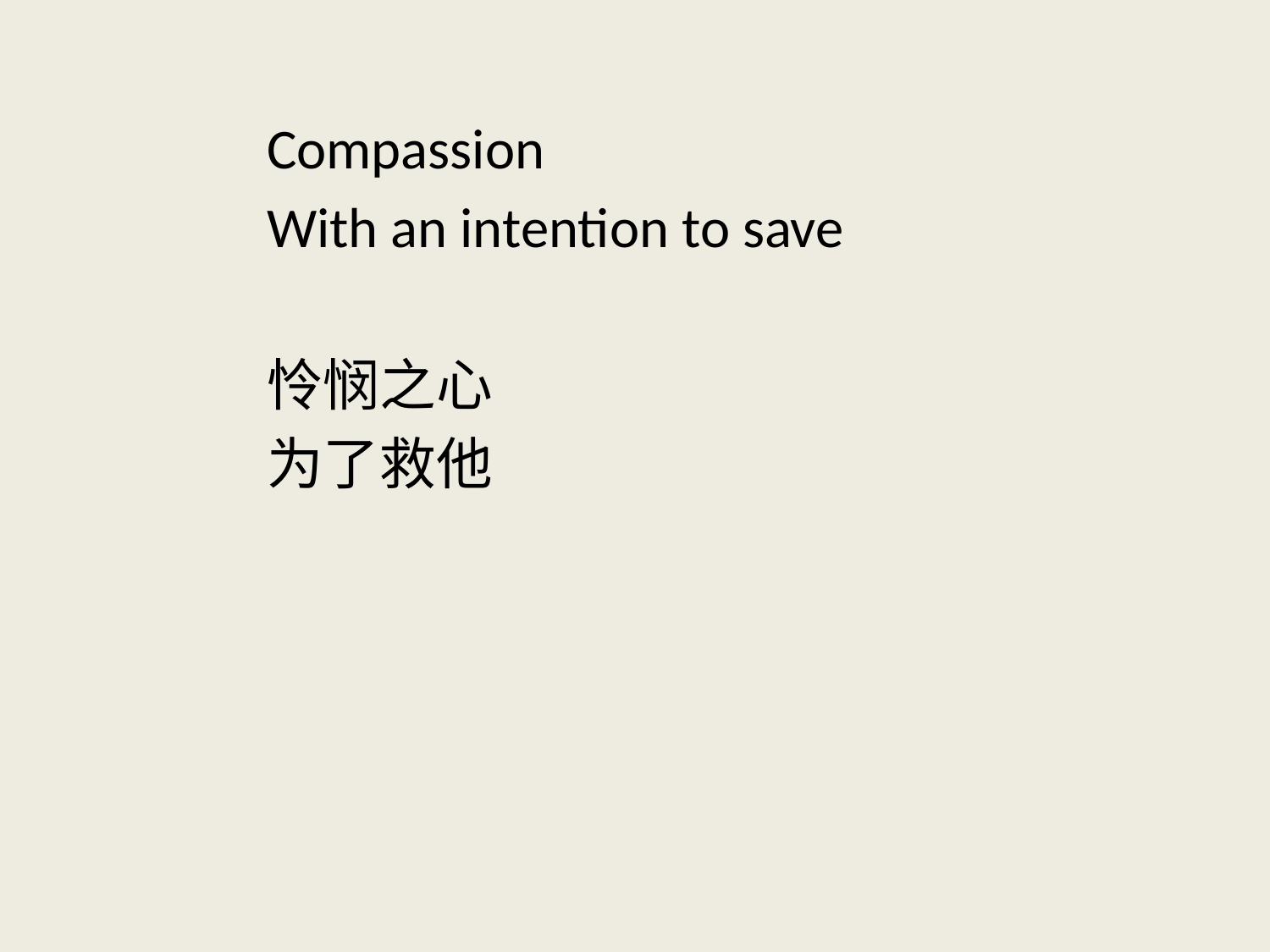

Compassion
	With an intention to save

	怜悯之心
	为了救他